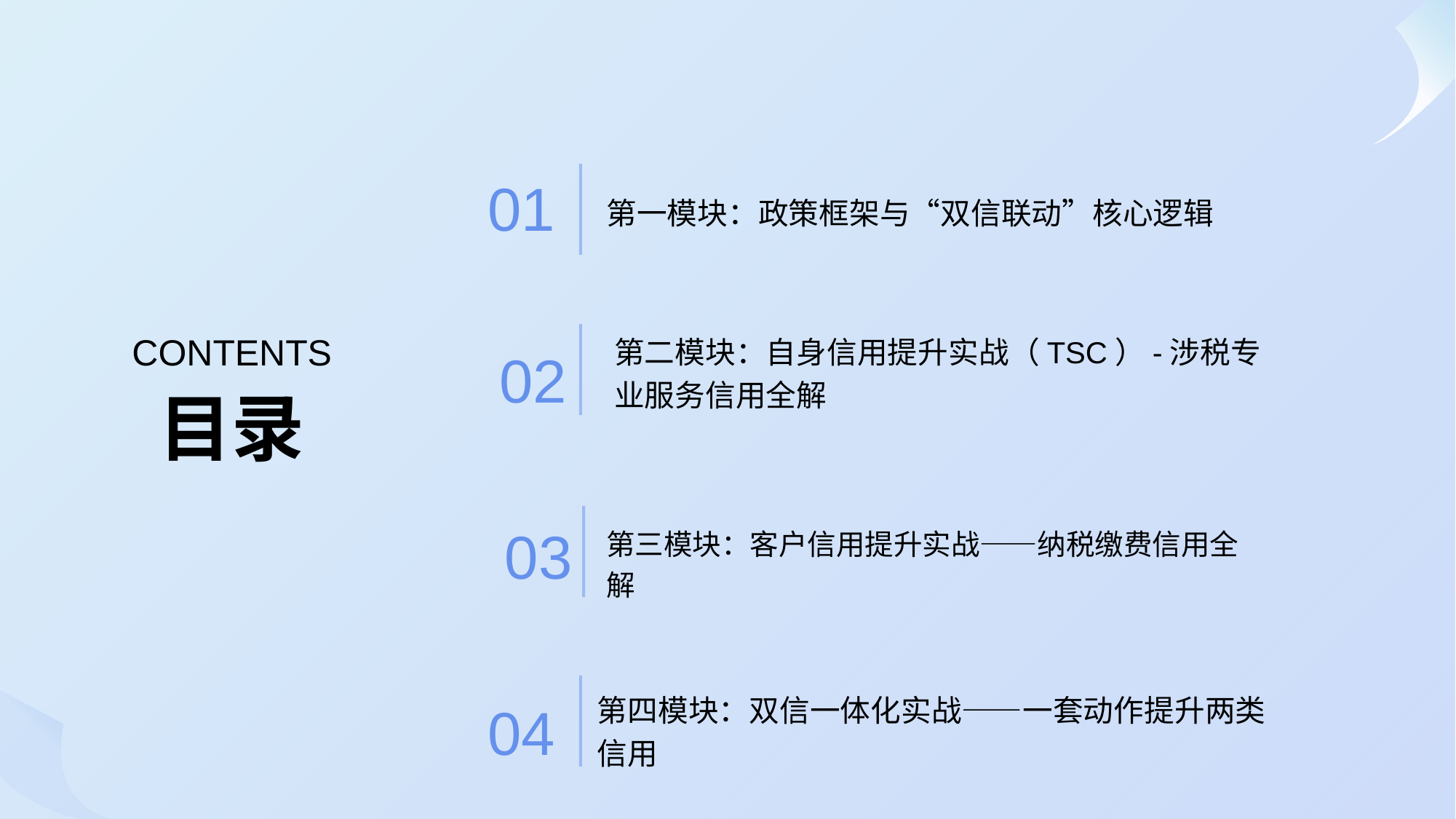

第一模块：政策框架与“双信联动”核心逻辑

01
第二模块：自身信用提升实战（TSC）-涉税专业服务信用全解
CONTENTS

02
目录

第三模块：客户信用提升实战——纳税缴费信用全解
03
第四模块：双信一体化实战——一套动作提升两类信用

04